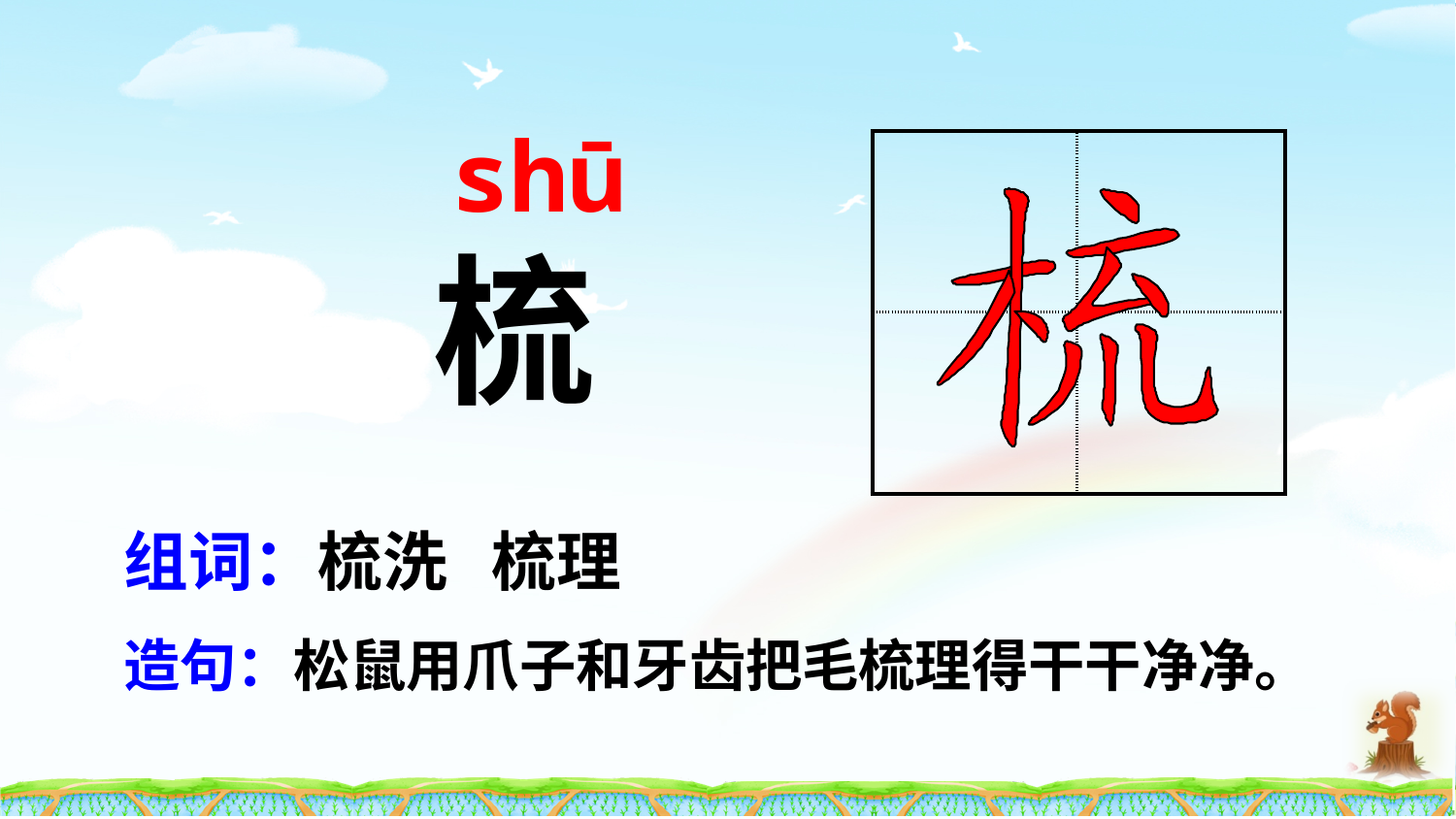

shū
|  |  |
| --- | --- |
|  |  |

梳

组词：梳洗   梳理
造句：松鼠用爪子和牙齿把毛梳理得干干净净。